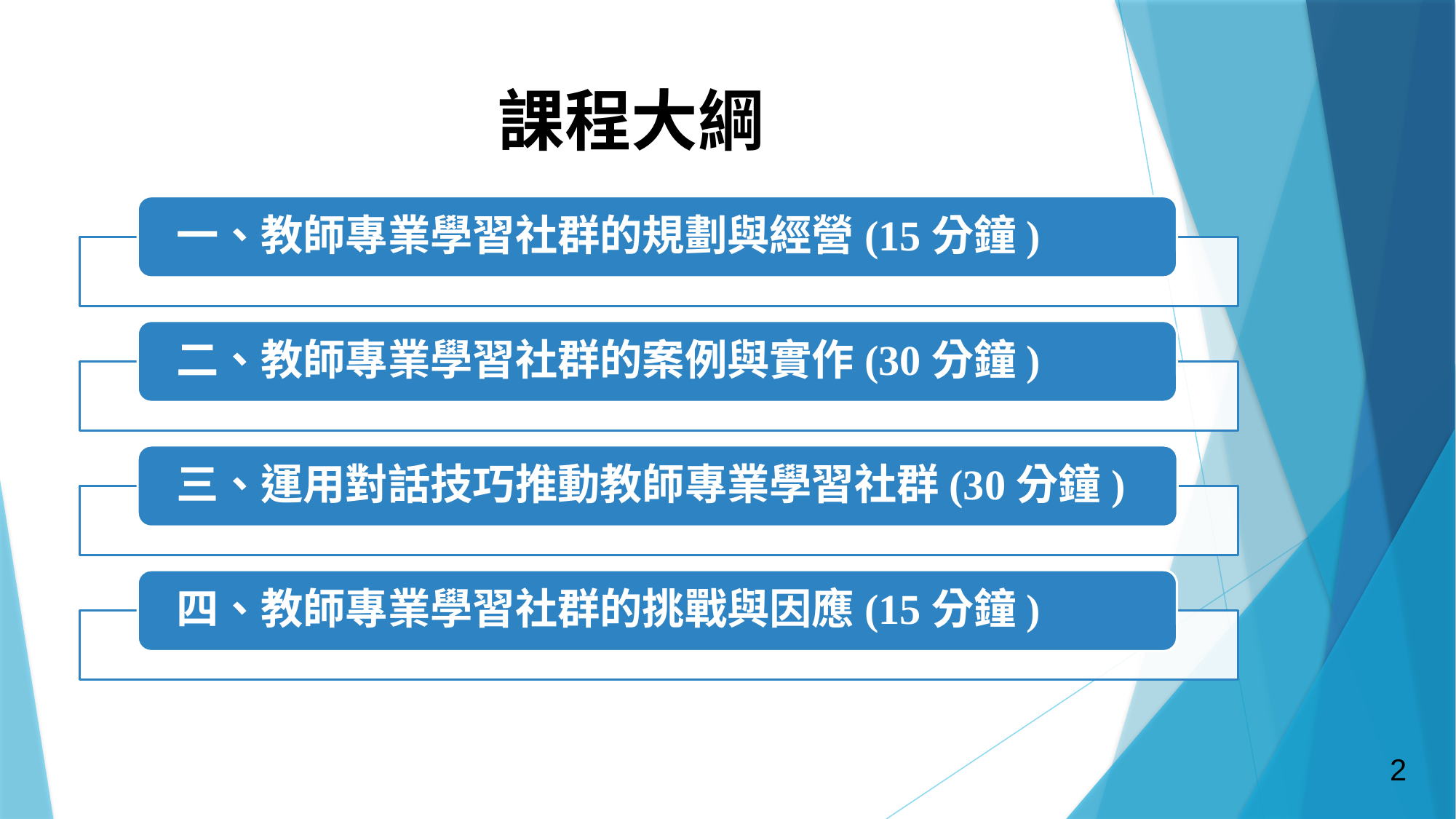

# 課程大綱
一、教師專業學習社群的規劃與經營(15分鐘)
二、教師專業學習社群的案例與實作(30分鐘)
三、運用對話技巧推動教師專業學習社群(30分鐘)
四、教師專業學習社群的挑戰與因應(15分鐘)
2